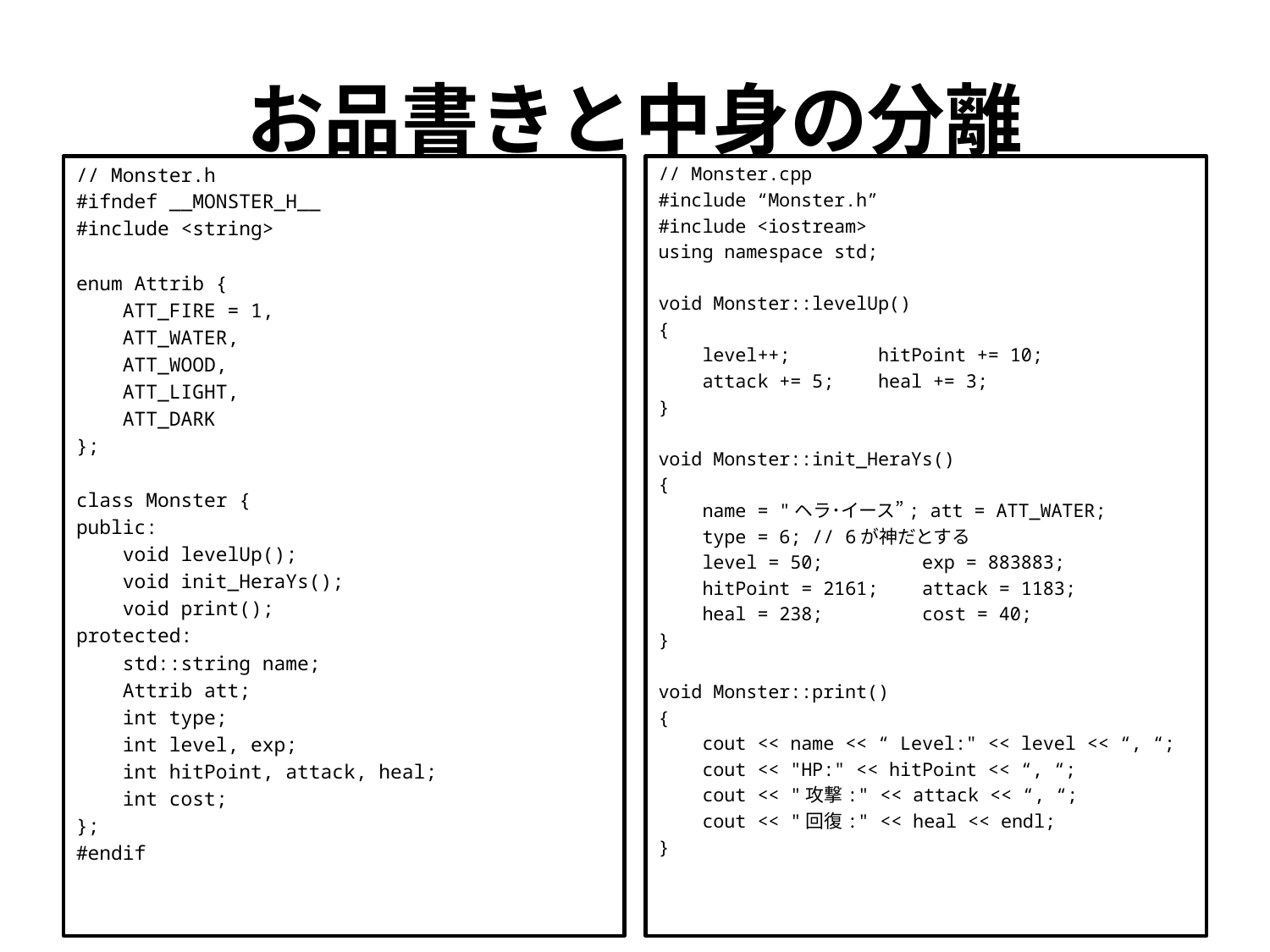

# お品書きと中身の分離
// Monster.h
#ifndef __MONSTER_H__
#include <string>

enum Attrib {
    ATT_FIRE = 1,
    ATT_WATER,
    ATT_WOOD,
    ATT_LIGHT,
    ATT_DARK
};

class Monster {
public:
    void levelUp();
    void init_HeraYs();
    void print();
protected:
    std::string name;
    Attrib att;
    int type;
    int level, exp;
    int hitPoint, attack, heal;
    int cost;
};
#endif
// Monster.cpp
#include “Monster.h”
#include <iostream>
using namespace std;

void Monster::levelUp()
{
    level++;        hitPoint += 10;
    attack += 5;    heal += 3;
}

void Monster::init_HeraYs()
{
    name = "ヘラ･イース”; att = ATT_WATER;
    type = 6; // 6が神だとする
    level = 50;         exp = 883883;
    hitPoint = 2161;    attack = 1183;
    heal = 238;         cost = 40;
}

void Monster::print()
{
    cout << name << “ Level:" << level << “, “;
    cout << "HP:" << hitPoint << “, “;
    cout << "攻撃:" << attack << “, “;
    cout << "回復:" << heal << endl;
}